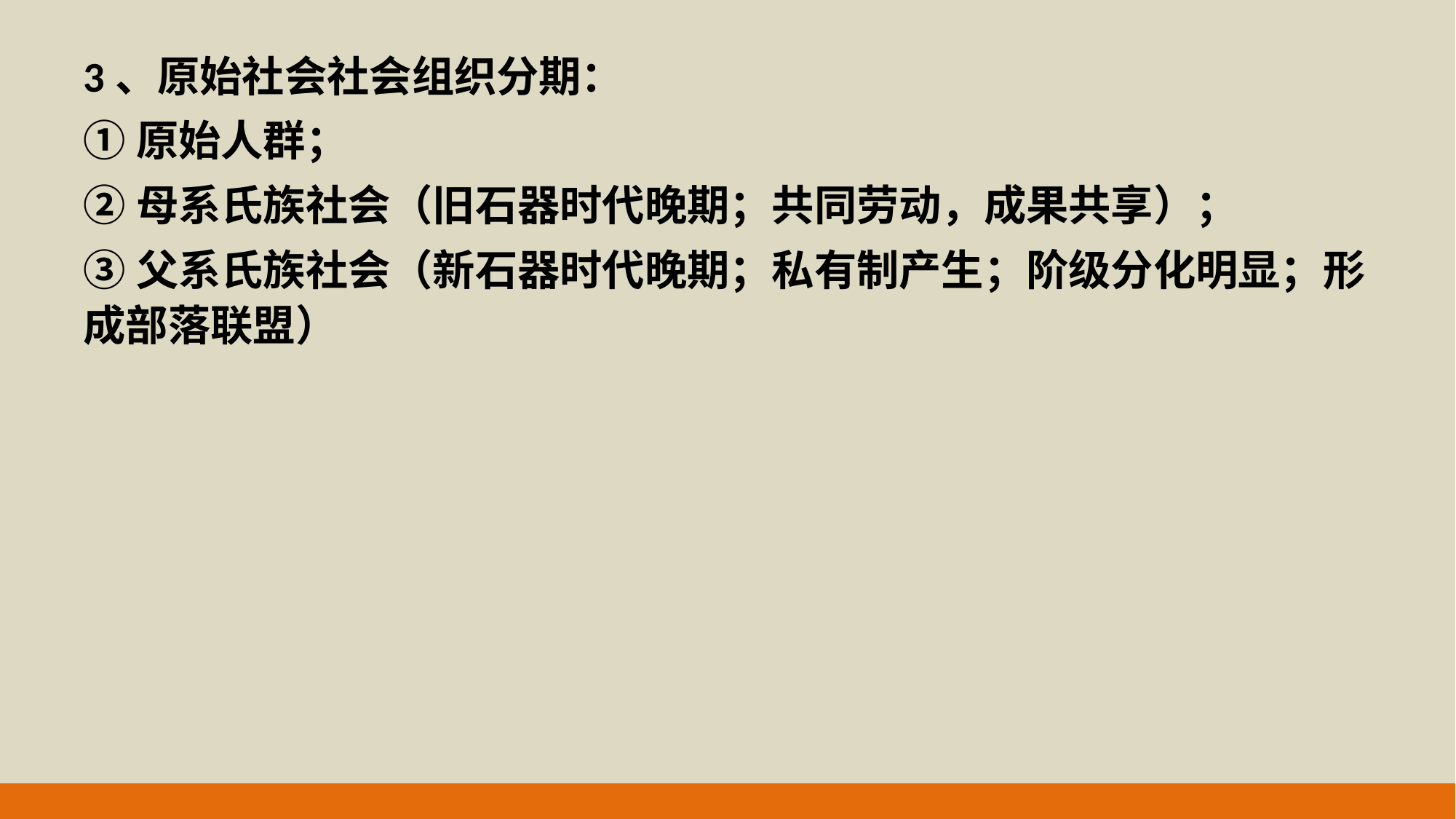

3、原始社会社会组织分期：
①原始人群；
②母系氏族社会（旧石器时代晚期；共同劳动，成果共享）；
③父系氏族社会（新石器时代晚期；私有制产生；阶级分化明显；形成部落联盟）